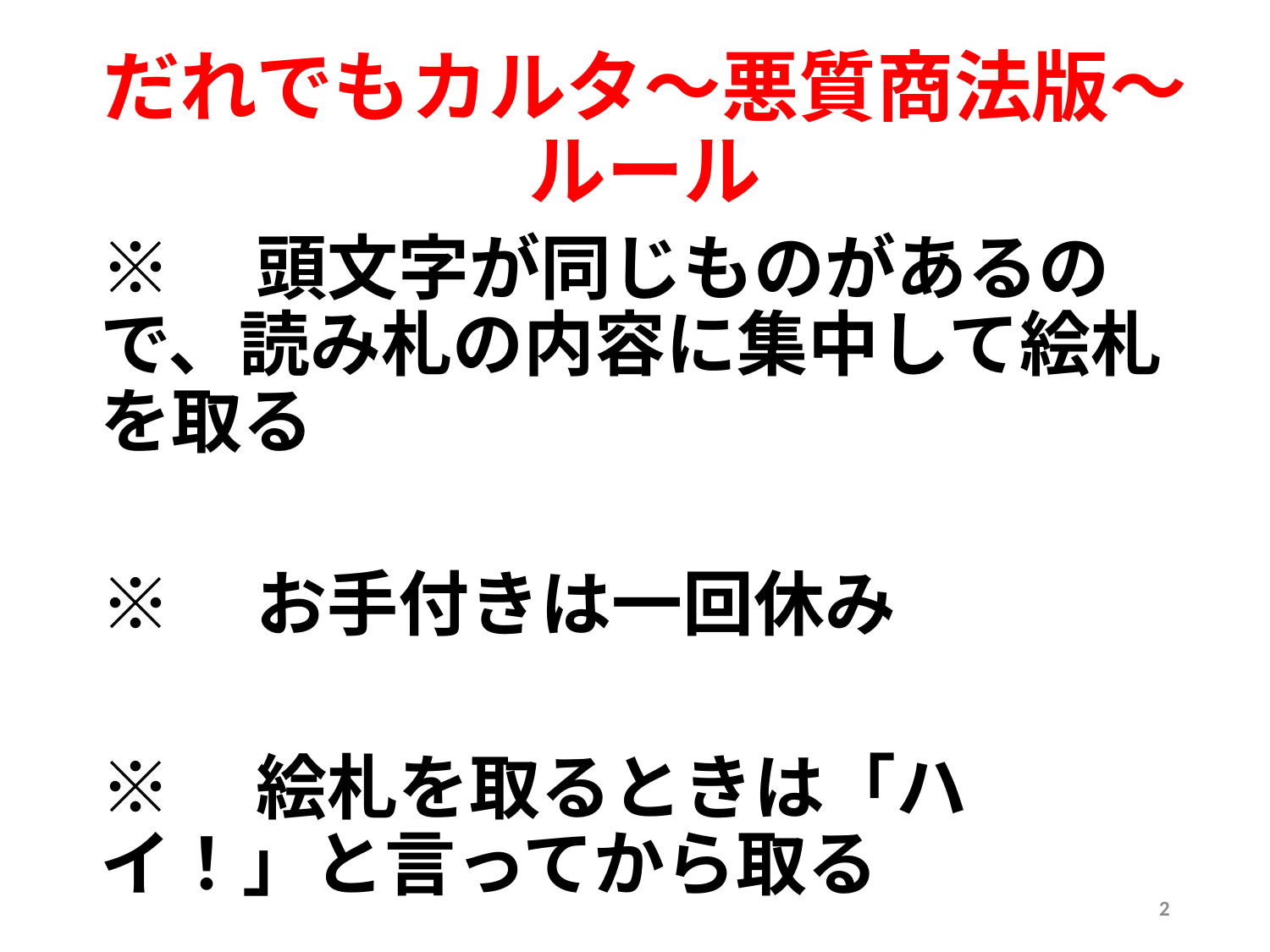

# だれでもカルタ～悪質商法版～ルール
※　頭文字が同じものがあるので、読み札の内容に集中して絵札を取る

※　お手付きは一回休み

※　絵札を取るときは「ハイ！」と言ってから取る
2